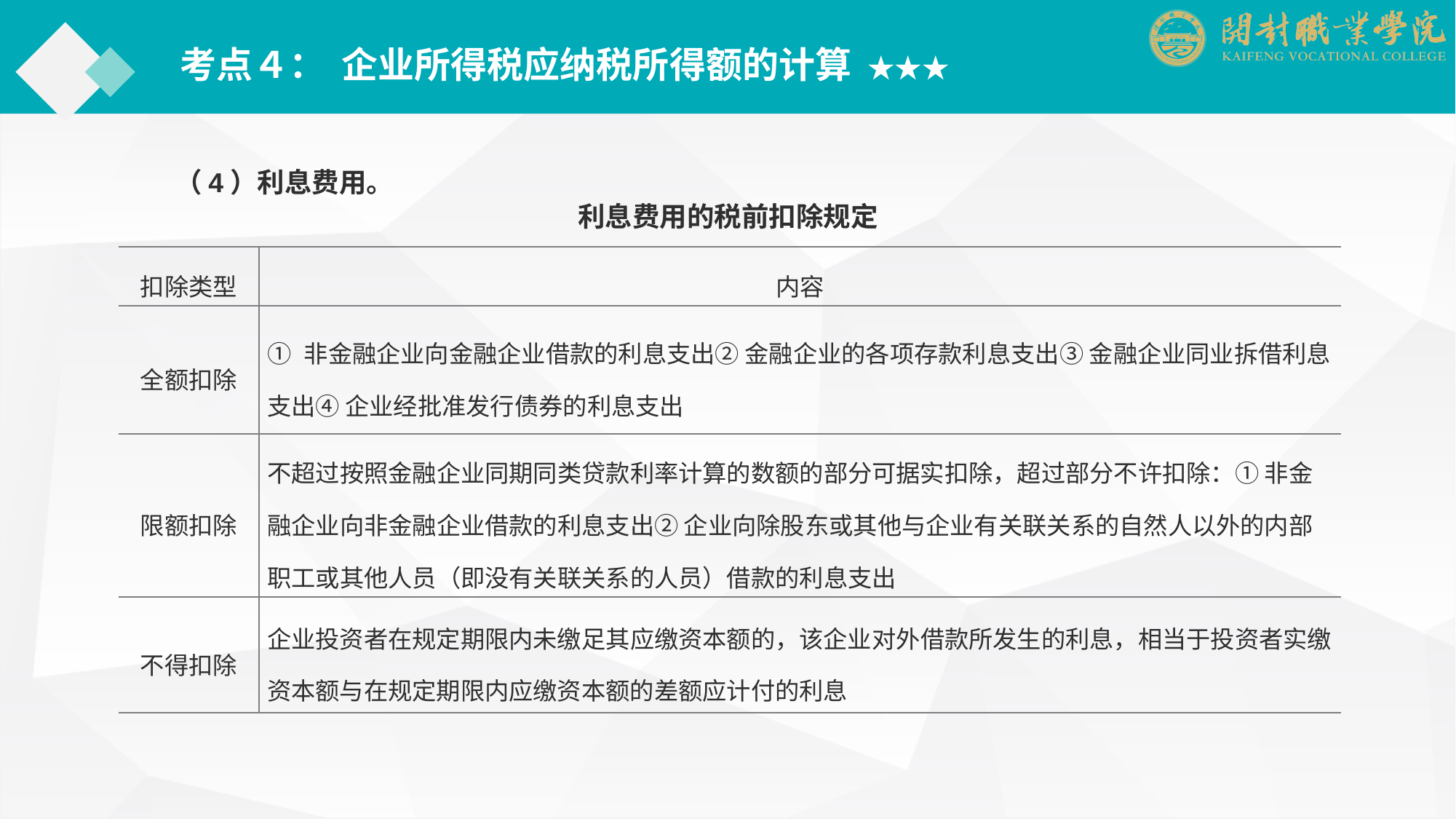

考点４：  企业所得税应纳税所得额的计算  ★★★
（4）利息费用。
利息费用的税前扣除规定
| 扣除类型 | 内容 |
| --- | --- |
| 全额扣除 | ① 非金融企业向金融企业借款的利息支出② 金融企业的各项存款利息支出③ 金融企业同业拆借利息支出④ 企业经批准发行债券的利息支出 |
| 限额扣除 | 不超过按照金融企业同期同类贷款利率计算的数额的部分可据实扣除，超过部分不许扣除：① 非金融企业向非金融企业借款的利息支出② 企业向除股东或其他与企业有关联关系的自然人以外的内部职工或其他人员（即没有关联关系的人员）借款的利息支出 |
| 不得扣除 | 企业投资者在规定期限内未缴足其应缴资本额的，该企业对外借款所发生的利息，相当于投资者实缴资本额与在规定期限内应缴资本额的差额应计付的利息 |